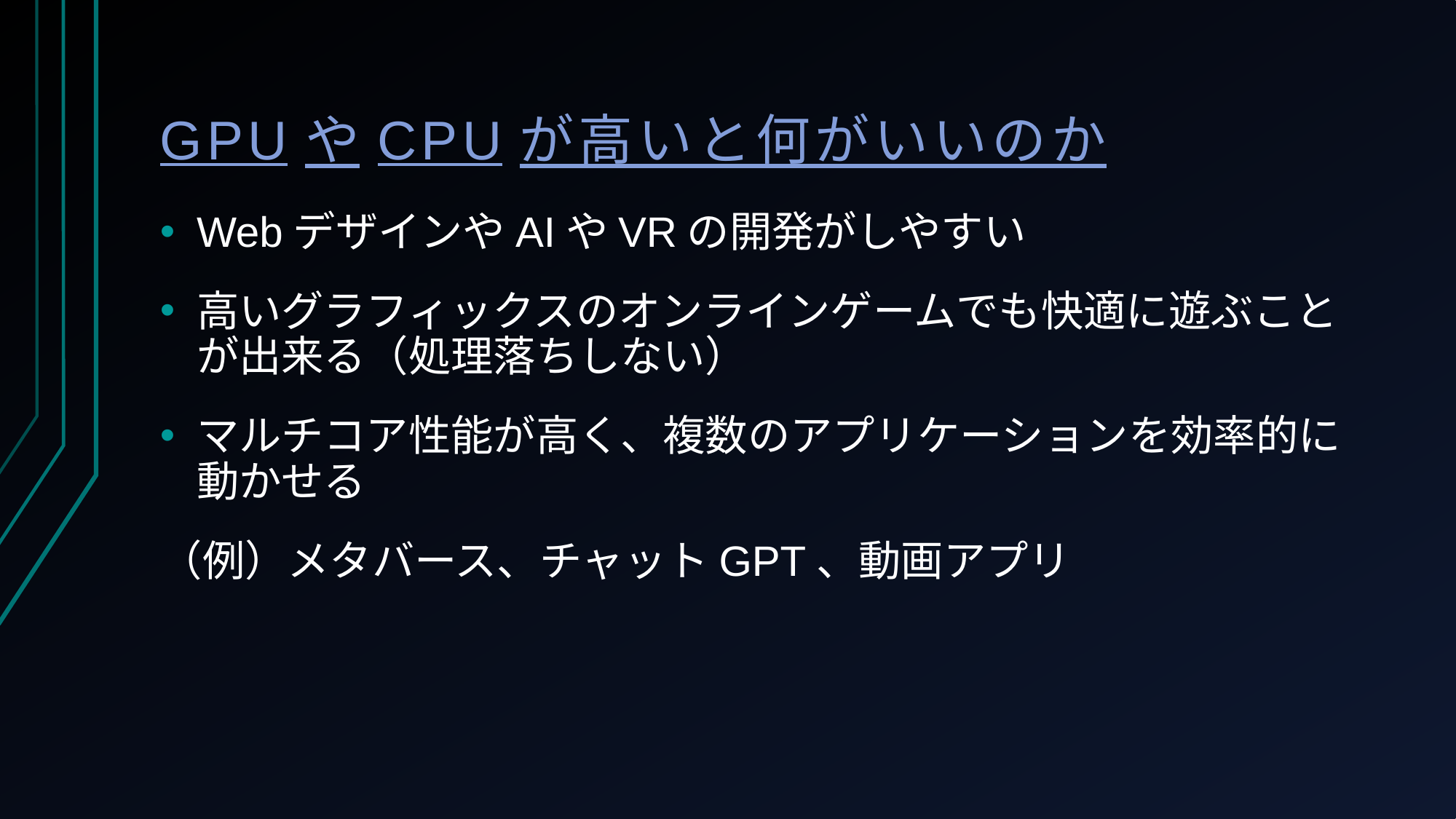

# GPUやCPUが高いと何がいいのか
WebデザインやAIやVRの開発がしやすい
高いグラフィックスのオンラインゲームでも快適に遊ぶことが出来る（処理落ちしない）
マルチコア性能が高く、複数のアプリケーションを効率的に動かせる
（例）メタバース、チャットGPT、動画アプリ